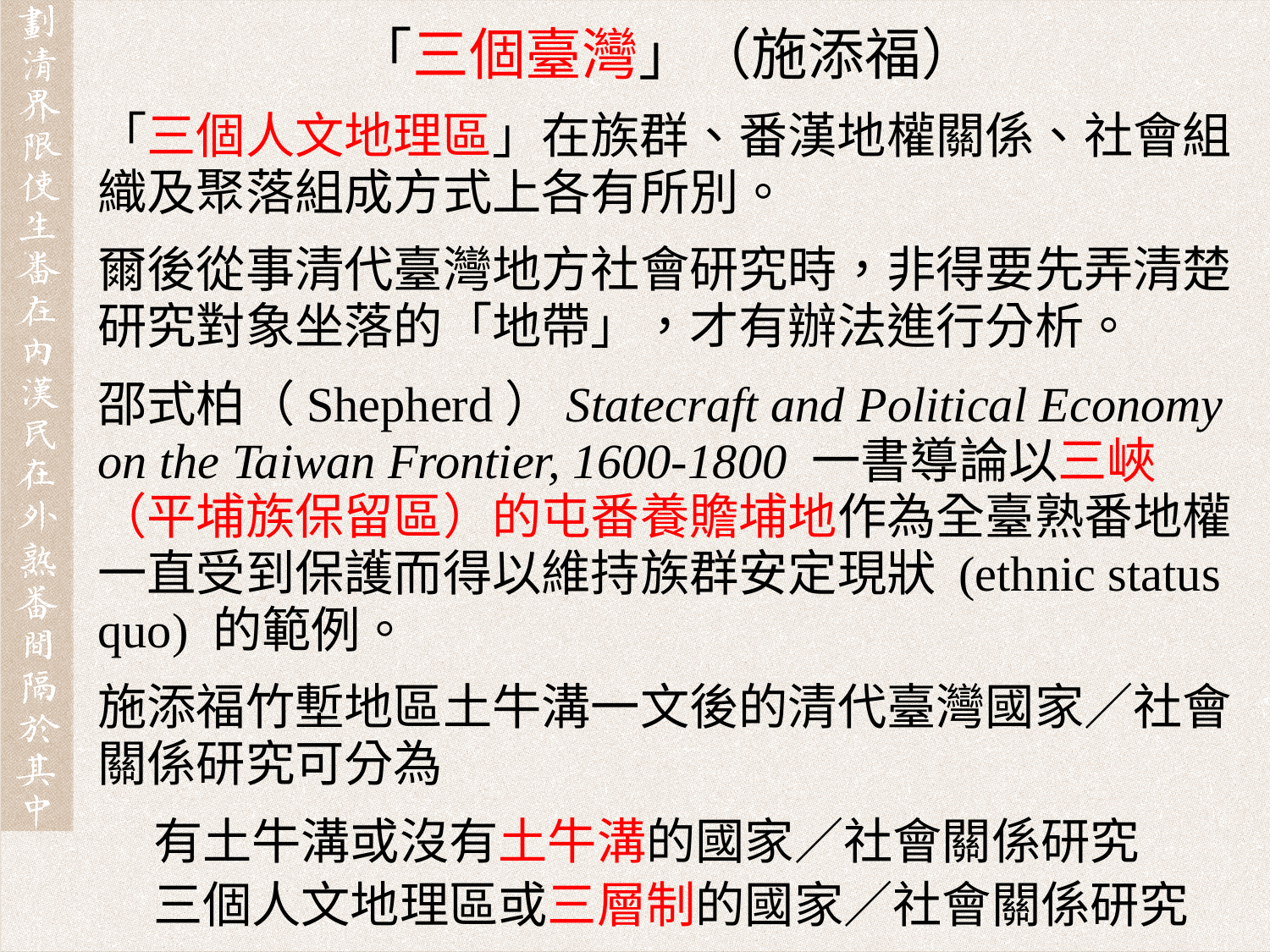

「三個臺灣」（施添福）
「三個人文地理區」在族群、番漢地權關係、社會組織及聚落組成方式上各有所別。
爾後從事清代臺灣地方社會研究時，非得要先弄清楚研究對象坐落的「地帶」，才有辦法進行分析。
邵式柏（Shepherd）Statecraft and Political Economy on the Taiwan Frontier, 1600-1800 一書導論以三峽（平埔族保留區）的屯番養贍埔地作為全臺熟番地權一直受到保護而得以維持族群安定現狀 (ethnic status quo) 的範例。
施添福竹塹地區土牛溝一文後的清代臺灣國家／社會關係研究可分為
有土牛溝或沒有土牛溝的國家／社會關係研究
三個人文地理區或三層制的國家／社會關係研究